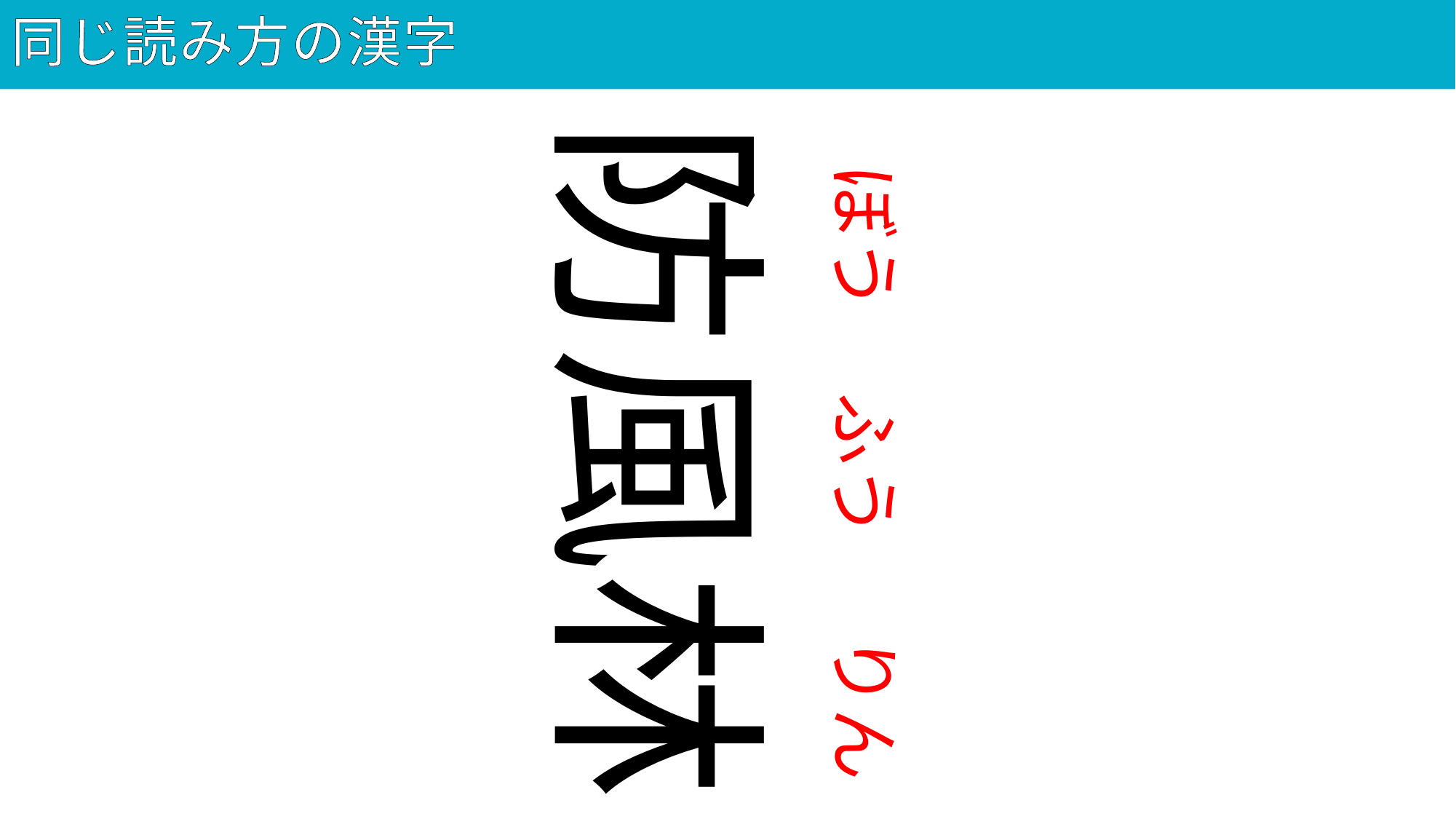

# 同じ読み方の漢字
74
防風林
ぼう
ふう
りん